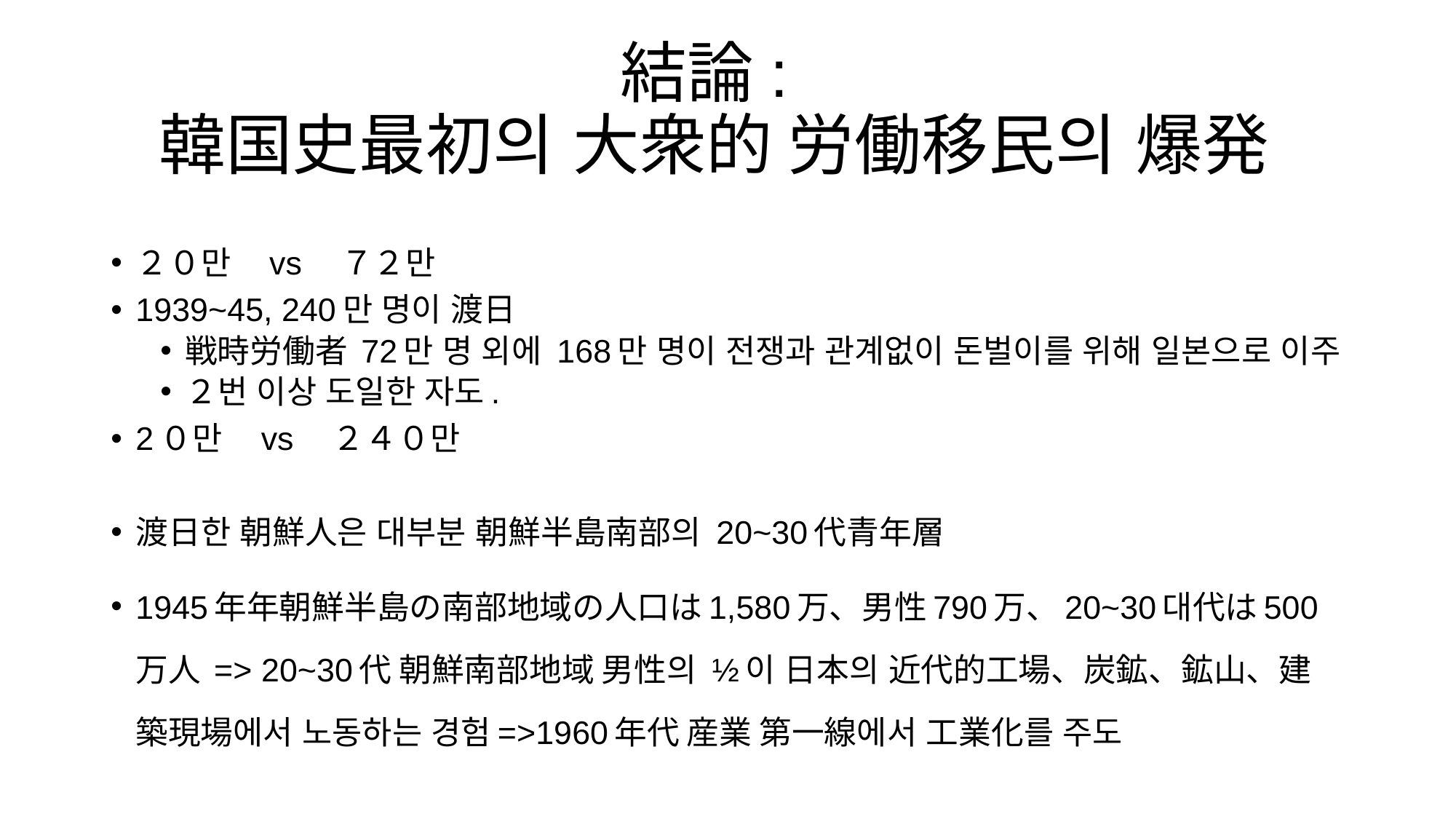

# 結論: 韓国史最初의 大衆的 労働移民의 爆発
２０만　vs　７２만
1939~45, 240만 명이 渡日
戦時労働者 72만 명 외에 168만 명이 전쟁과 관계없이 돈벌이를 위해 일본으로 이주
２번 이상 도일한 자도.
2０만　vs　２４０만

渡日한 朝鮮人은 대부분 朝鮮半島南部의 20~30代青年層
1945年年朝鮮半島の南部地域の人口は1,580万、男性790万、20~30대代は500万人 => 20~30代 朝鮮南部地域 男性의 ½이 日本의 近代的工場、炭鉱、鉱山、建築現場에서 노동하는 경험=>1960年代 産業 第一線에서 工業化를 주도